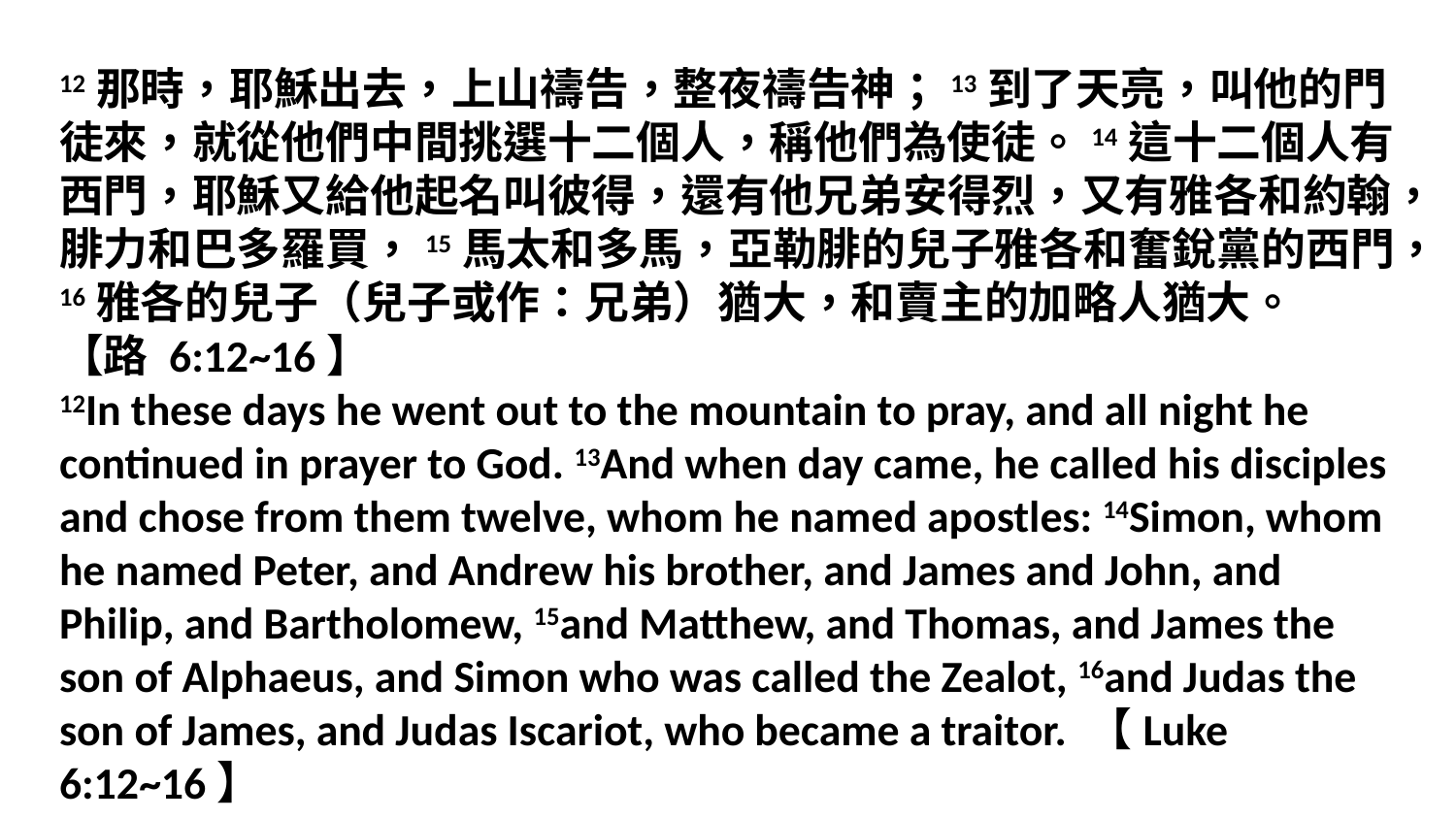

12那時，耶穌出去，上山禱告，整夜禱告神；13到了天亮，叫他的門徒來，就從他們中間挑選十二個人，稱他們為使徒。14這十二個人有西門，耶穌又給他起名叫彼得，還有他兄弟安得烈，又有雅各和約翰，腓力和巴多羅買，15馬太和多馬，亞勒腓的兒子雅各和奮銳黨的西門，16雅各的兒子（兒子或作：兄弟）猶大，和賣主的加略人猶大。
【路 6:12~16】
12In these days he went out to the mountain to pray, and all night he continued in prayer to God. 13And when day came, he called his disciples and chose from them twelve, whom he named apostles: 14Simon, whom he named Peter, and Andrew his brother, and James and John, and Philip, and Bartholomew, 15and Matthew, and Thomas, and James the son of Alphaeus, and Simon who was called the Zealot, 16and Judas the son of James, and Judas Iscariot, who became a traitor. 【Luke 6:12~16】